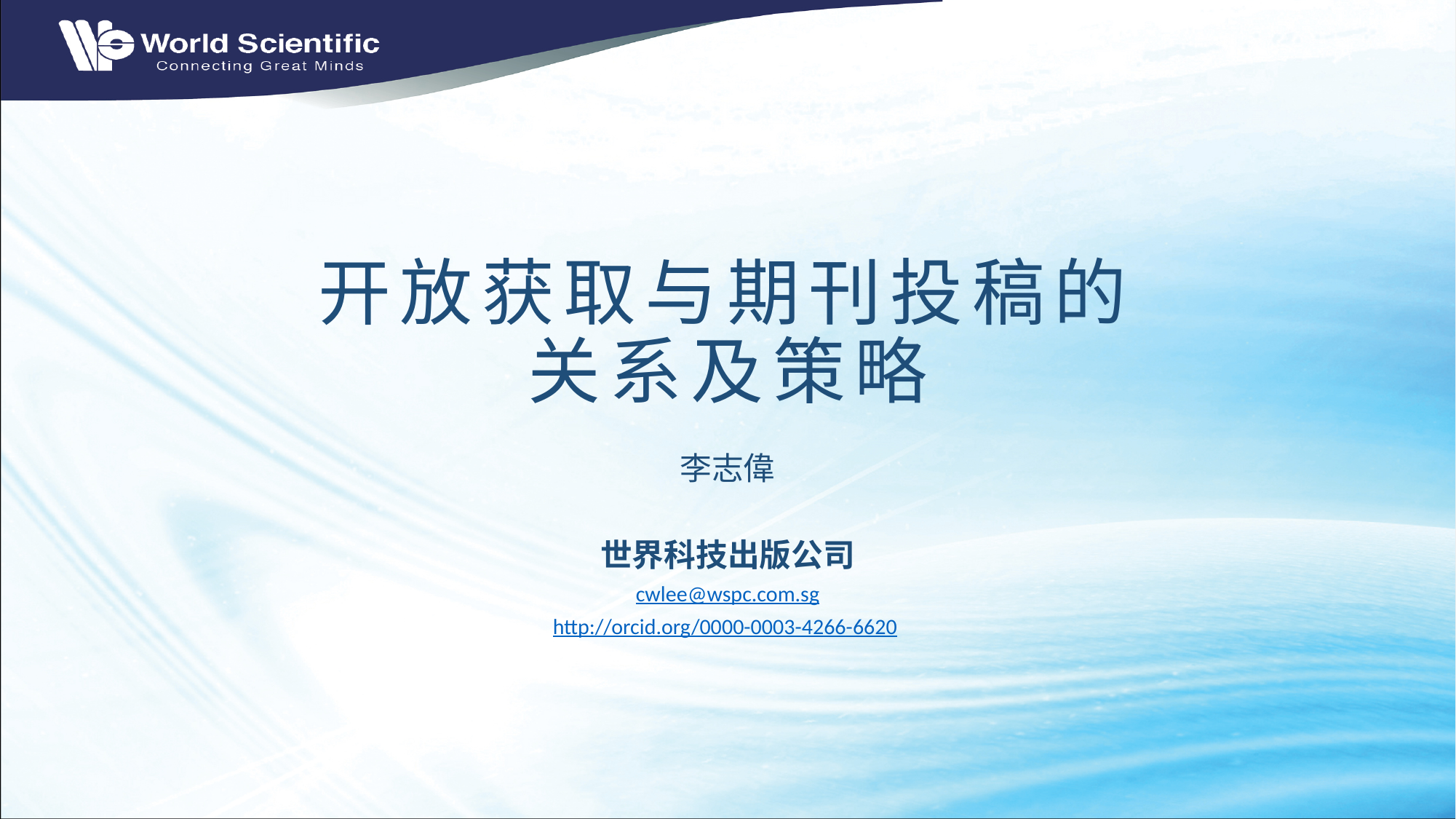

# 开放获取与期刊投稿的 关系及策略
李志偉

世界科技出版公司
cwlee@wspc.com.sg
http://orcid.org/0000-0003-4266-6620